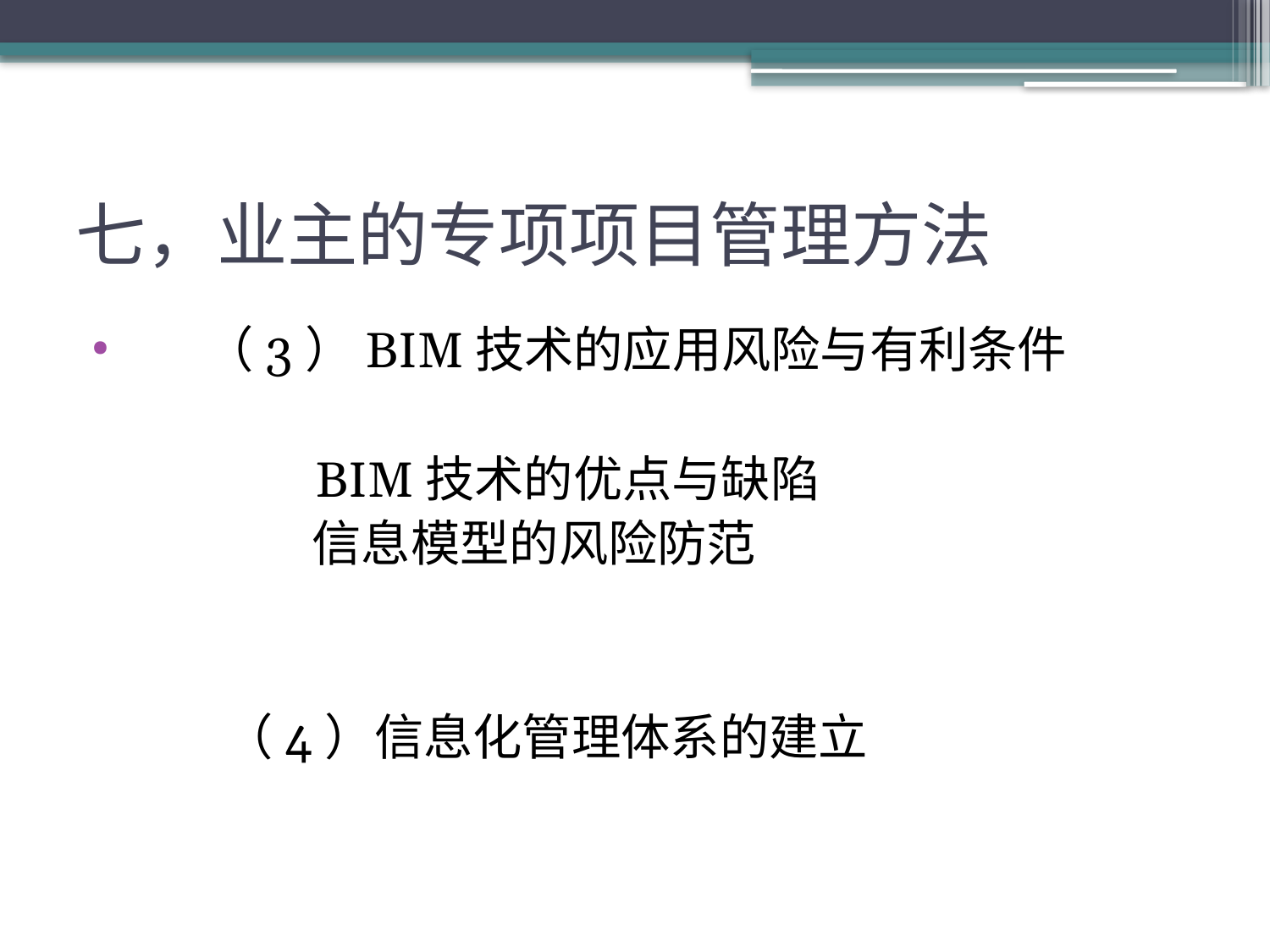

# 七，业主的专项项目管理方法
      （3）BIM技术的应用风险与有利条件

                   BIM技术的优点与缺陷
                   信息模型的风险防范

           （4）信息化管理体系的建立